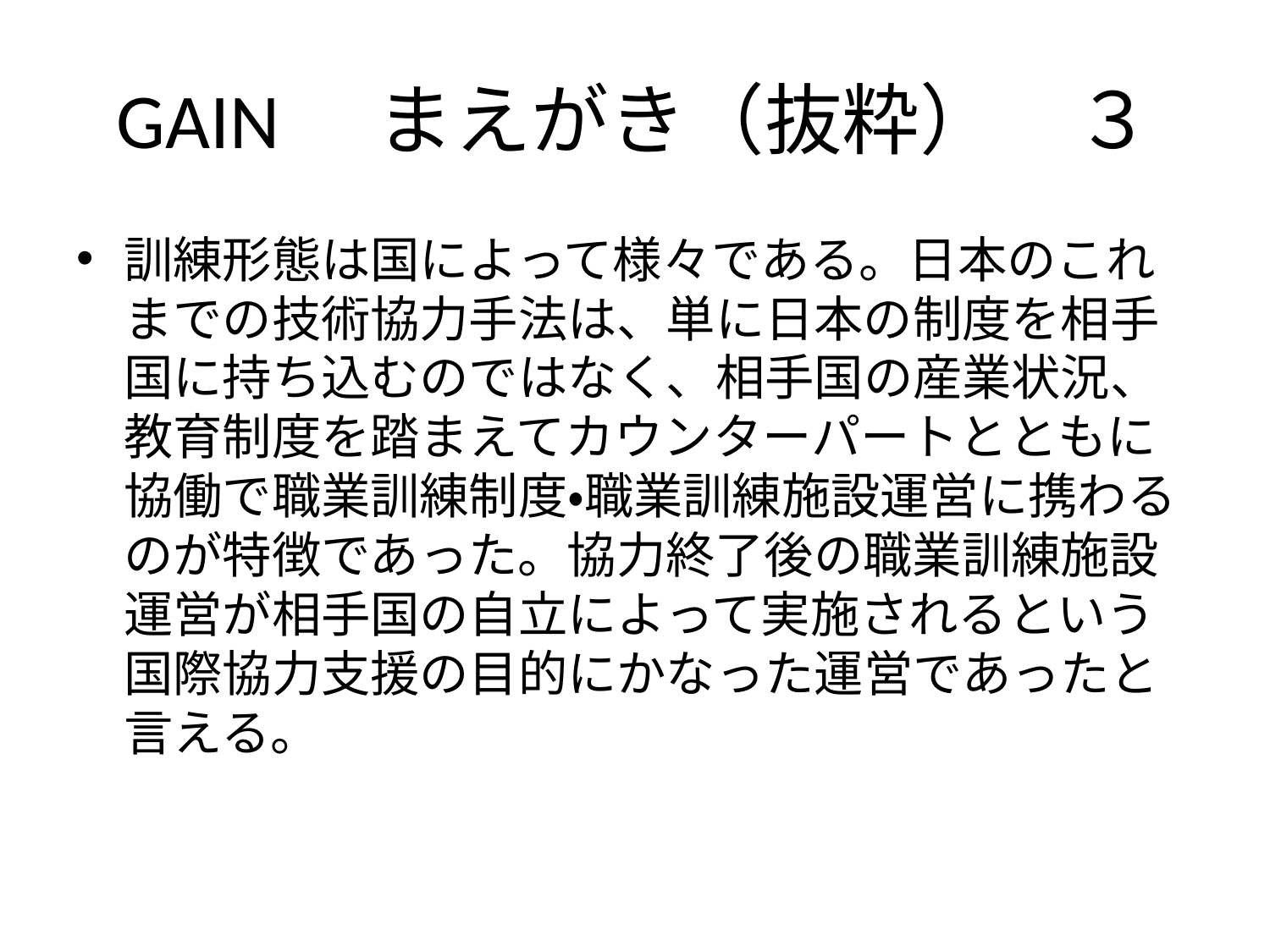

# GAIN　まえがき（抜粋）　３
訓練形態は国によって様々である。日本のこれまでの技術協力手法は、単に日本の制度を相手国に持ち込むのではなく、相手国の産業状況、教育制度を踏まえてカウンターパートとともに協働で職業訓練制度・職業訓練施設運営に携わるのが特徴であった。協力終了後の職業訓練施設運営が相手国の自立によって実施されるという国際協力支援の目的にかなった運営であったと言える。